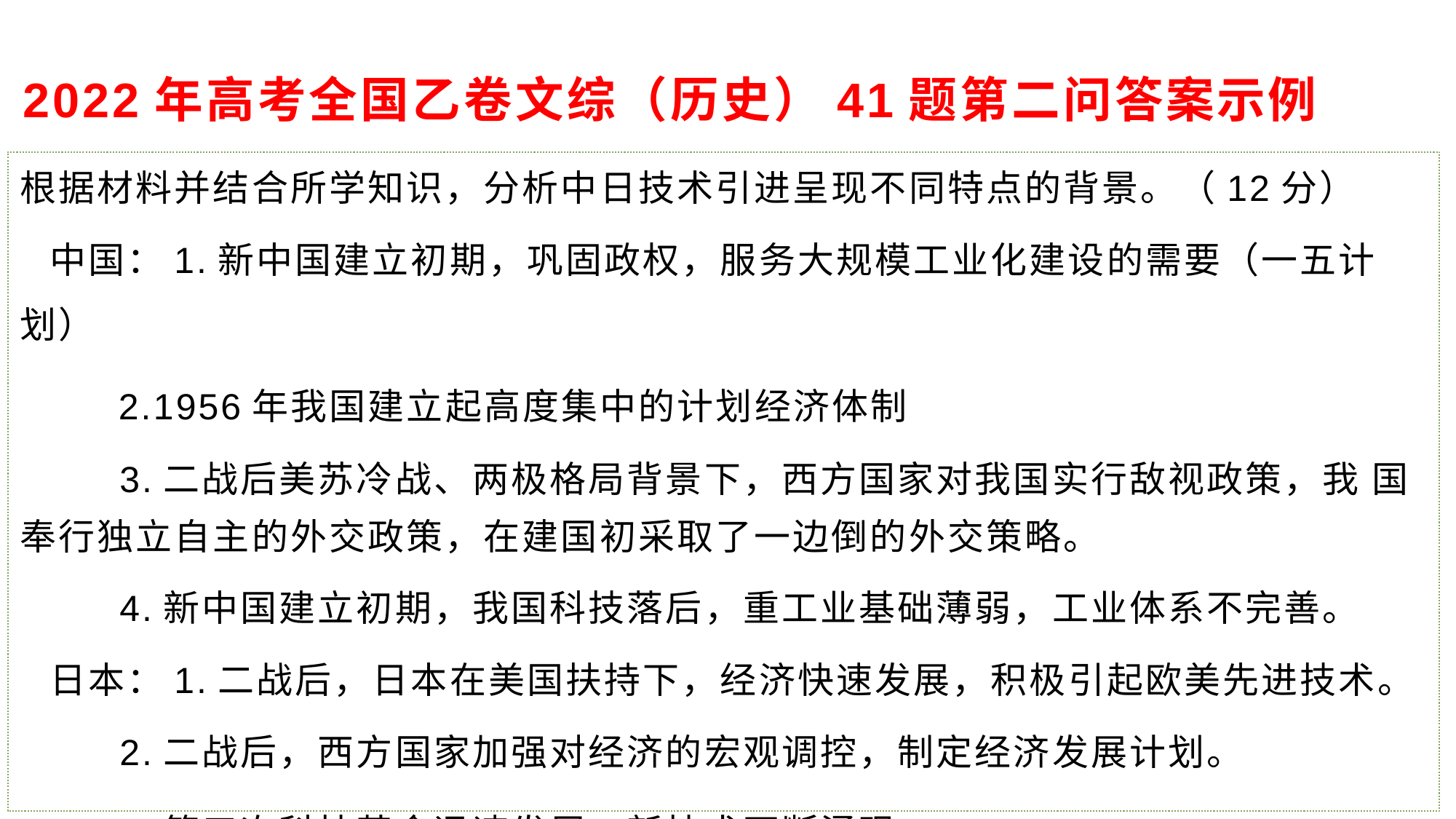

# 2022年高考全国乙卷文综（历史）41题第二问答案示例
根据材料并结合所学知识，分析中日技术引进呈现不同特点的背景。（12分）
  中国：1.新中国建立初期，巩固政权，服务大规模工业化建设的需要（一五计划）
       2.1956年我国建立起高度集中的计划经济体制
        3.二战后美苏冷战、两极格局背景下，西方国家对我国实行敌视政策，我 国奉行独立自主的外交政策，在建国初采取了一边倒的外交策略。
        4.新中国建立初期，我国科技落后，重工业基础薄弱，工业体系不完善。
  日本：1.二战后，日本在美国扶持下，经济快速发展，积极引起欧美先进技术。
        2.二战后，西方国家加强对经济的宏观调控，制定经济发展计划。
        3.第三次科技革命迅速发展，新技术不断涌现。